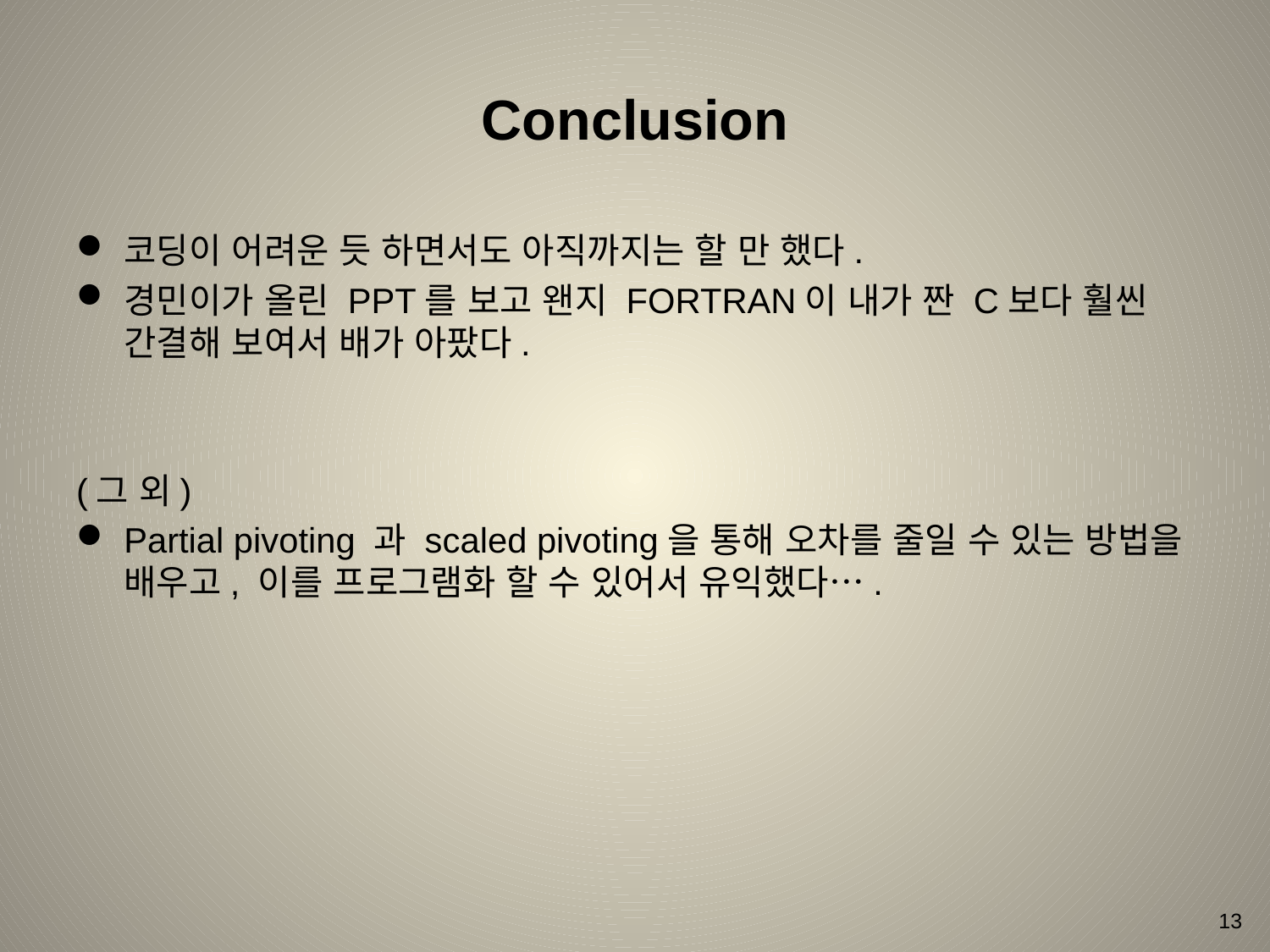

# Conclusion
코딩이 어려운 듯 하면서도 아직까지는 할 만 했다.
경민이가 올린 PPT를 보고 왠지 FORTRAN이 내가 짠 C보다 훨씬 간결해 보여서 배가 아팠다.

(그 외)
Partial pivoting 과 scaled pivoting을 통해 오차를 줄일 수 있는 방법을 배우고, 이를 프로그램화 할 수 있어서 유익했다….

13